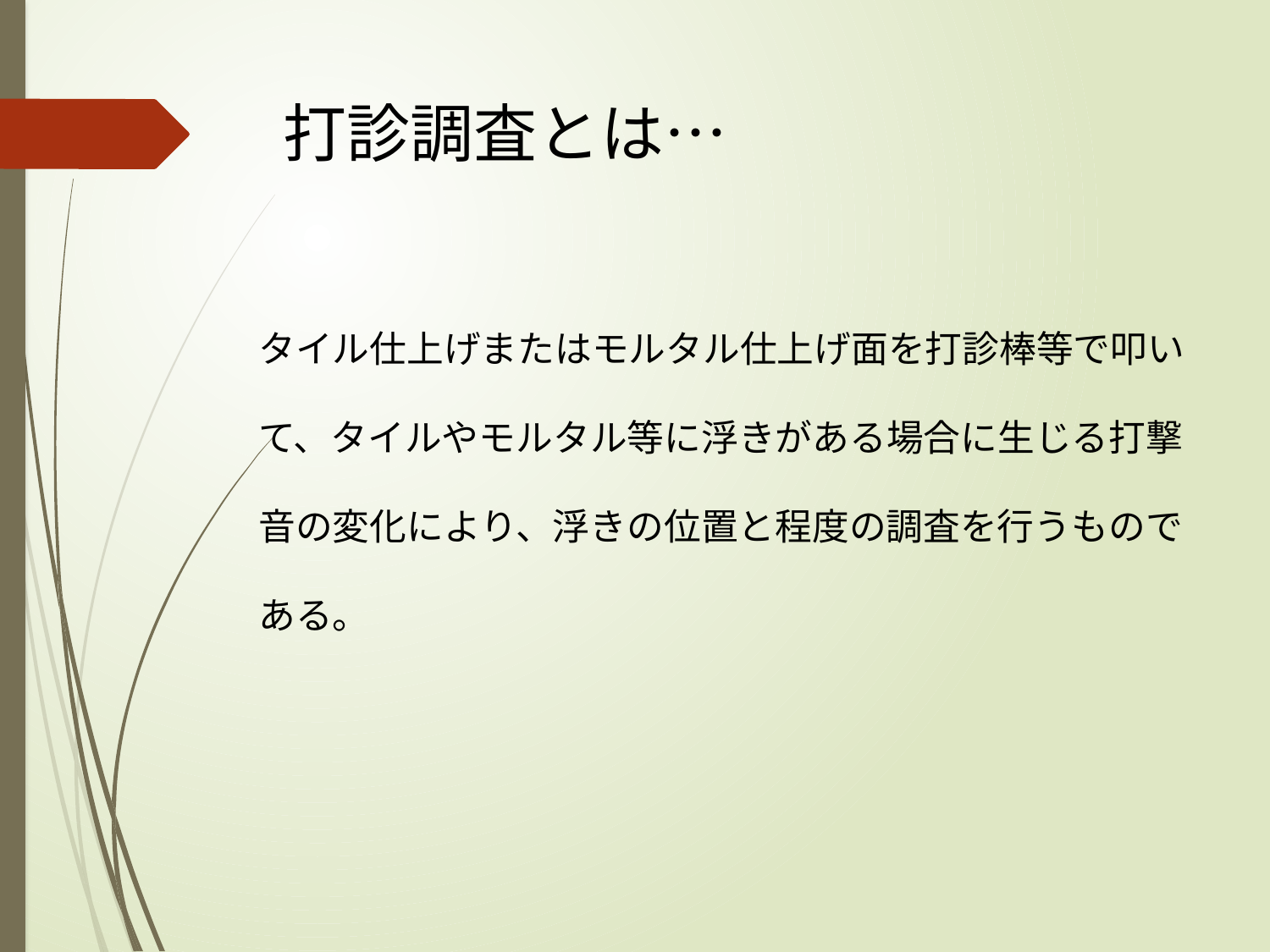

# 打診調査とは…
タイル仕上げまたはモルタル仕上げ面を打診棒等で叩いて、タイルやモルタル等に浮きがある場合に生じる打撃音の変化により、浮きの位置と程度の調査を行うものである。